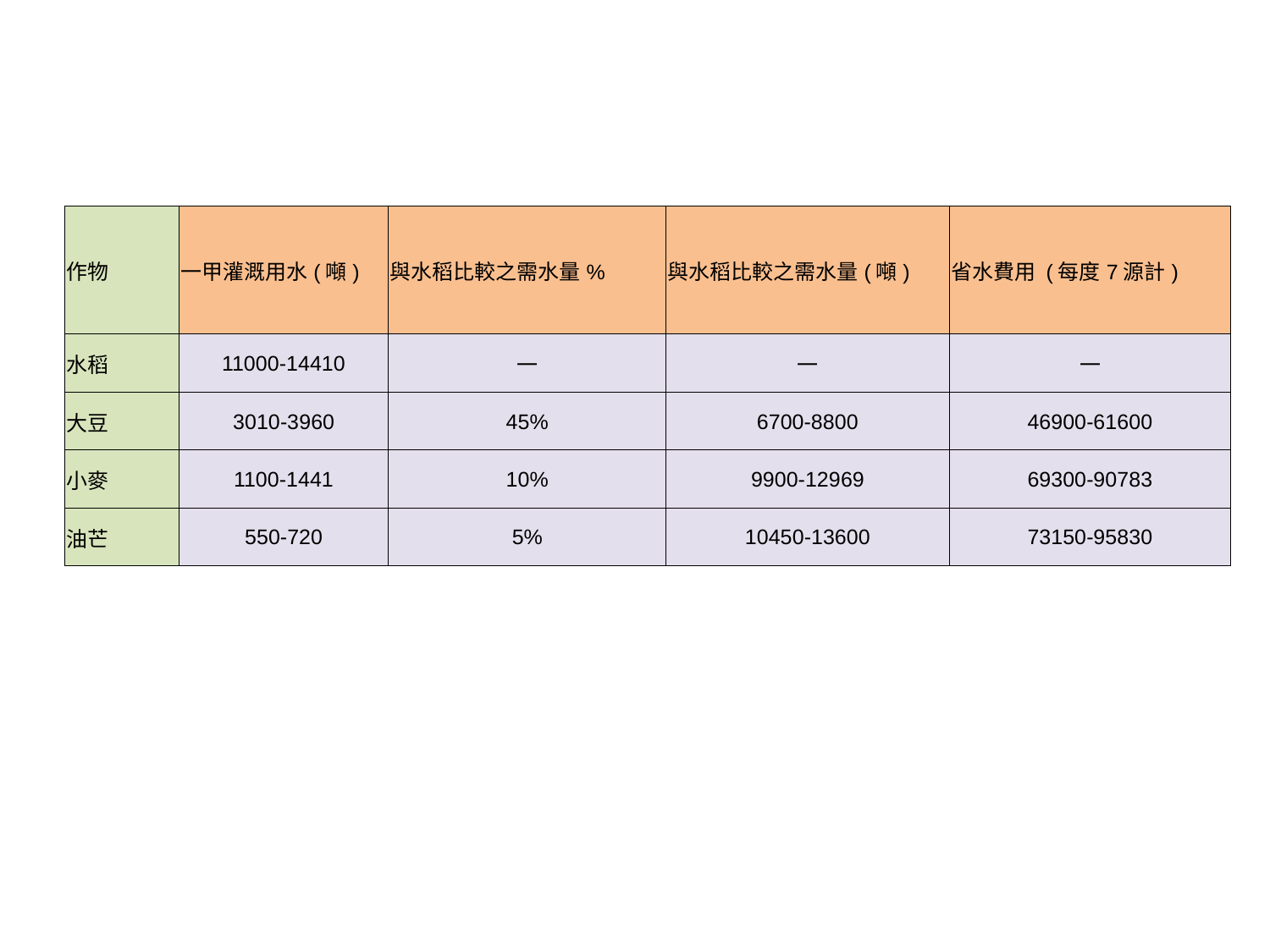

| 作物 | 一甲灌溉用水(噸) | 與水稻比較之需水量% | 與水稻比較之需水量(噸) | 省水費用 (每度7源計) |
| --- | --- | --- | --- | --- |
| 水稻 | 11000-14410 | 一 | 一 | 一 |
| 大豆 | 3010-3960 | 45% | 6700-8800 | 46900-61600 |
| 小麥 | 1100-1441 | 10% | 9900-12969 | 69300-90783 |
| 油芒 | 550-720 | 5% | 10450-13600 | 73150-95830 |